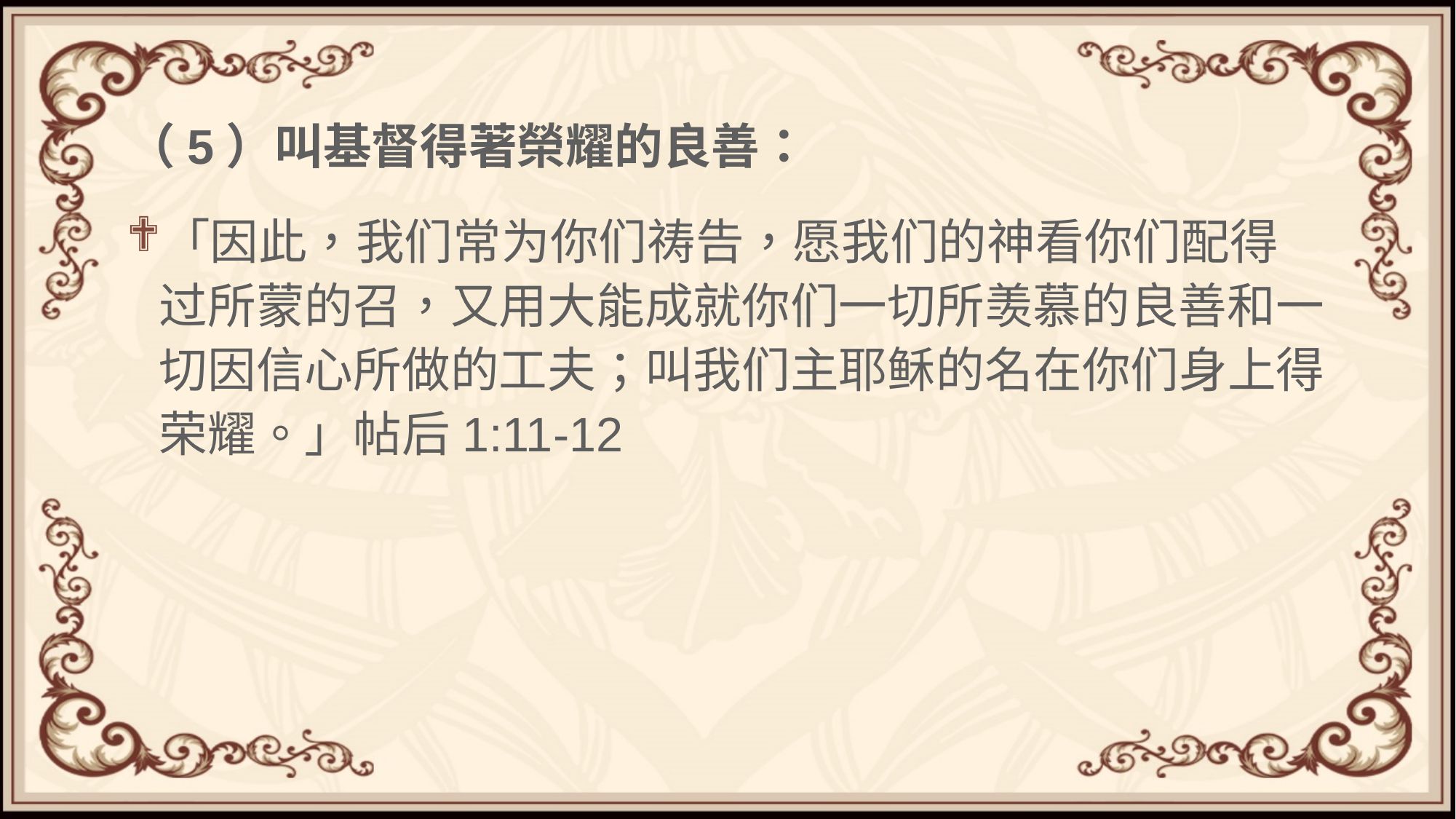

# （5）叫基督得著榮耀的良善：
「因此，我们常为你们祷告，愿我们的神看你们配得过所蒙的召，又用大能成就你们一切所羡慕的良善和一切因信心所做的工夫；叫我们主耶稣的名在你们身上得荣耀。」帖后1:11-12